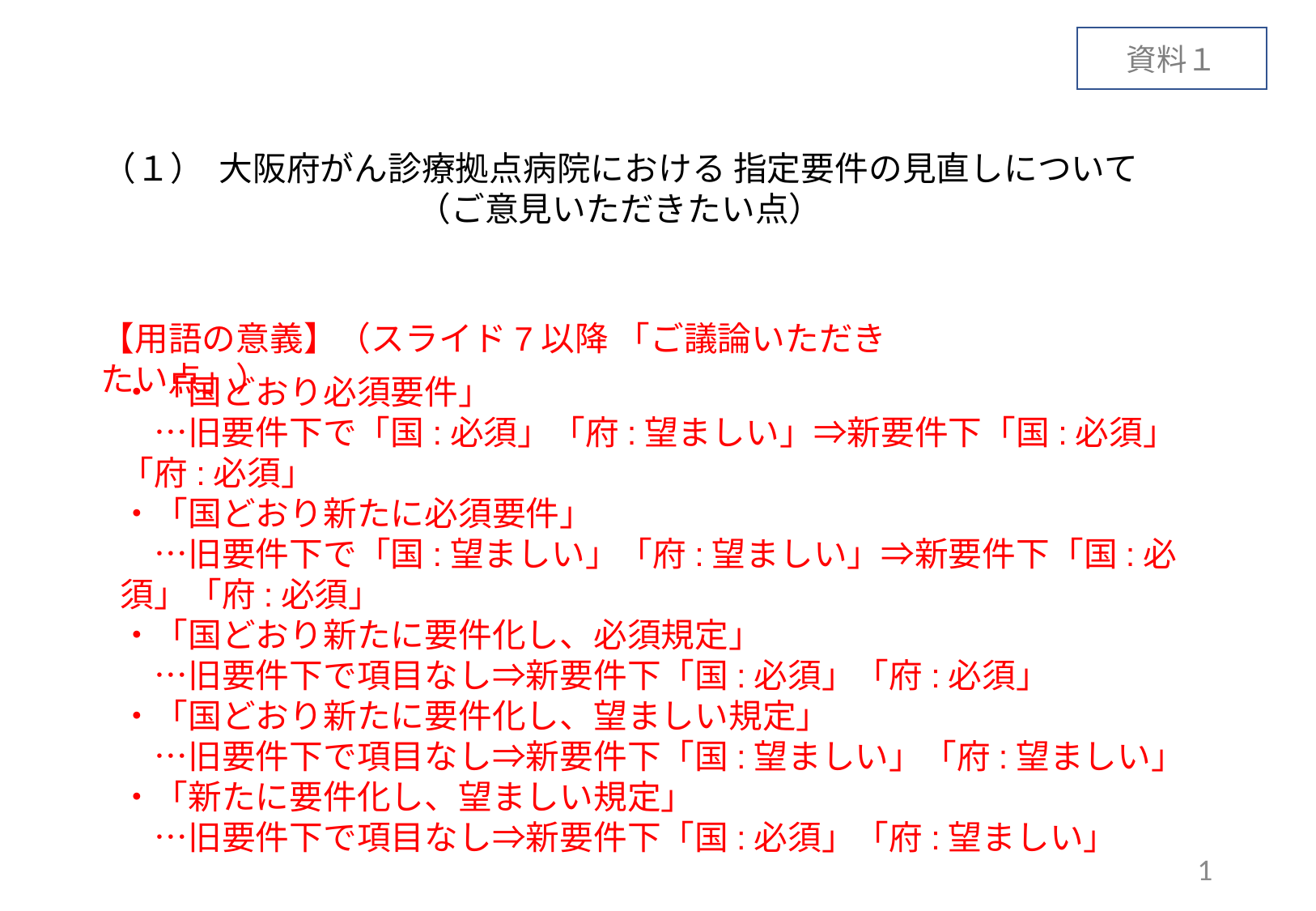

資料１
（１）  大阪府がん診療拠点病院における 指定要件の見直しについて
（ご意見いただきたい点）
【用語の意義】（スライド7以降 「ご議論いただきたい点」）
・「国どおり必須要件」
　…旧要件下で「国:必須」「府:望ましい」⇒新要件下「国:必須」「府:必須」
・「国どおり新たに必須要件」
　…旧要件下で「国:望ましい」「府:望ましい」⇒新要件下「国:必須」「府:必須」
・「国どおり新たに要件化し、必須規定」
　…旧要件下で項目なし⇒新要件下「国:必須」「府:必須」
・「国どおり新たに要件化し、望ましい規定」
　…旧要件下で項目なし⇒新要件下「国:望ましい」「府:望ましい」
・「新たに要件化し、望ましい規定」
　…旧要件下で項目なし⇒新要件下「国:必須」「府:望ましい」
1